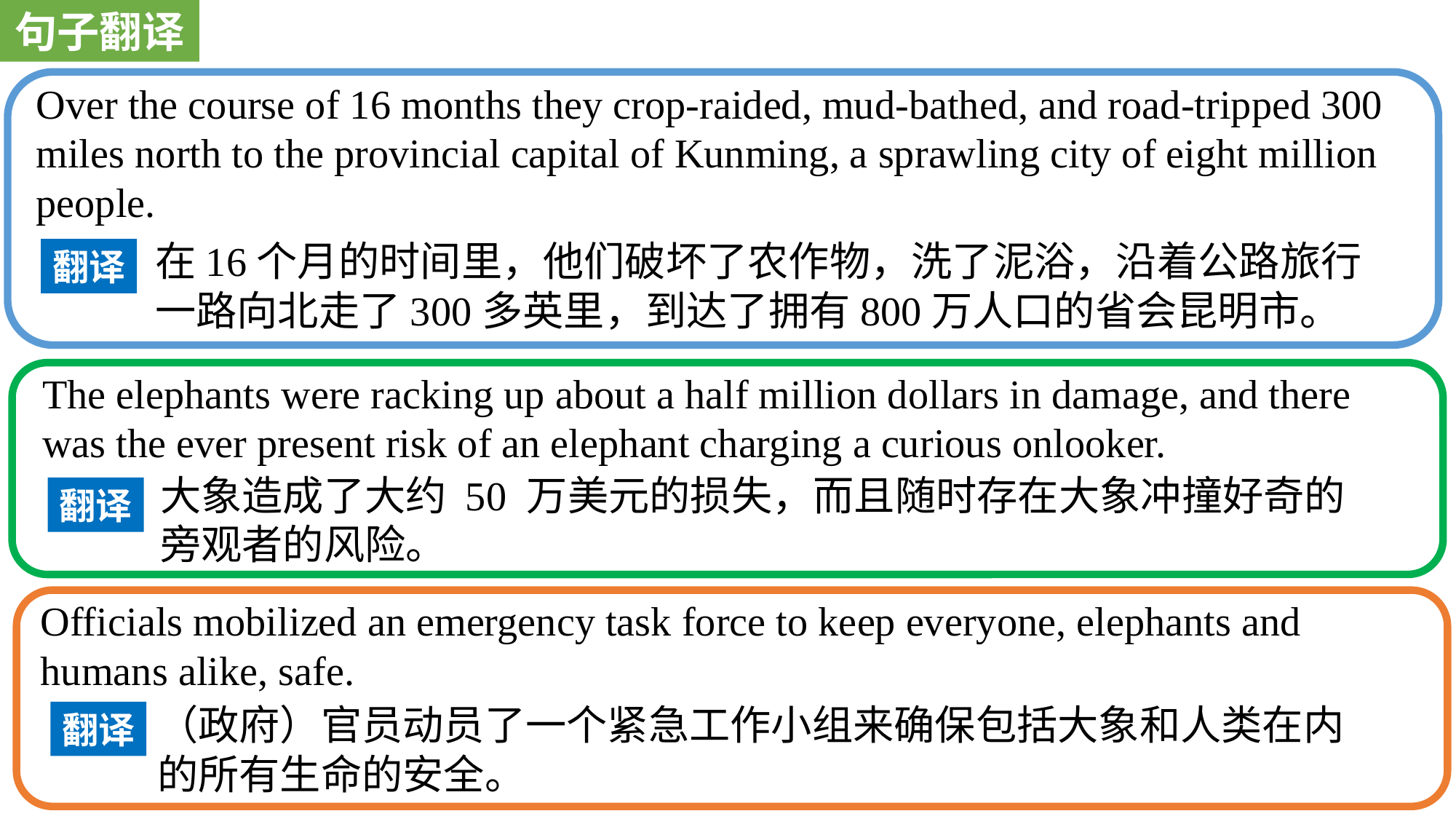

句子翻译

Over the course of 16 months they crop-raided, mud-bathed, and road-tripped 300 miles north to the provincial capital of Kunming, a sprawling city of eight million people.
在16个月的时间里，他们破坏了农作物，洗了泥浴，沿着公路旅行一路向北走了300多英里，到达了拥有800万人口的省会昆明市。
翻译
The elephants were racking up about a half million dollars in damage, and there was the ever present risk of an elephant charging a curious onlooker.

大象造成了大约 50 万美元的损失，而且随时存在大象冲撞好奇的旁观者的风险。
翻译
Officials mobilized an emergency task force to keep everyone, elephants and humans alike, safe.

（政府）官员动员了一个紧急工作小组来确保包括大象和人类在内的所有生命的安全。
翻译